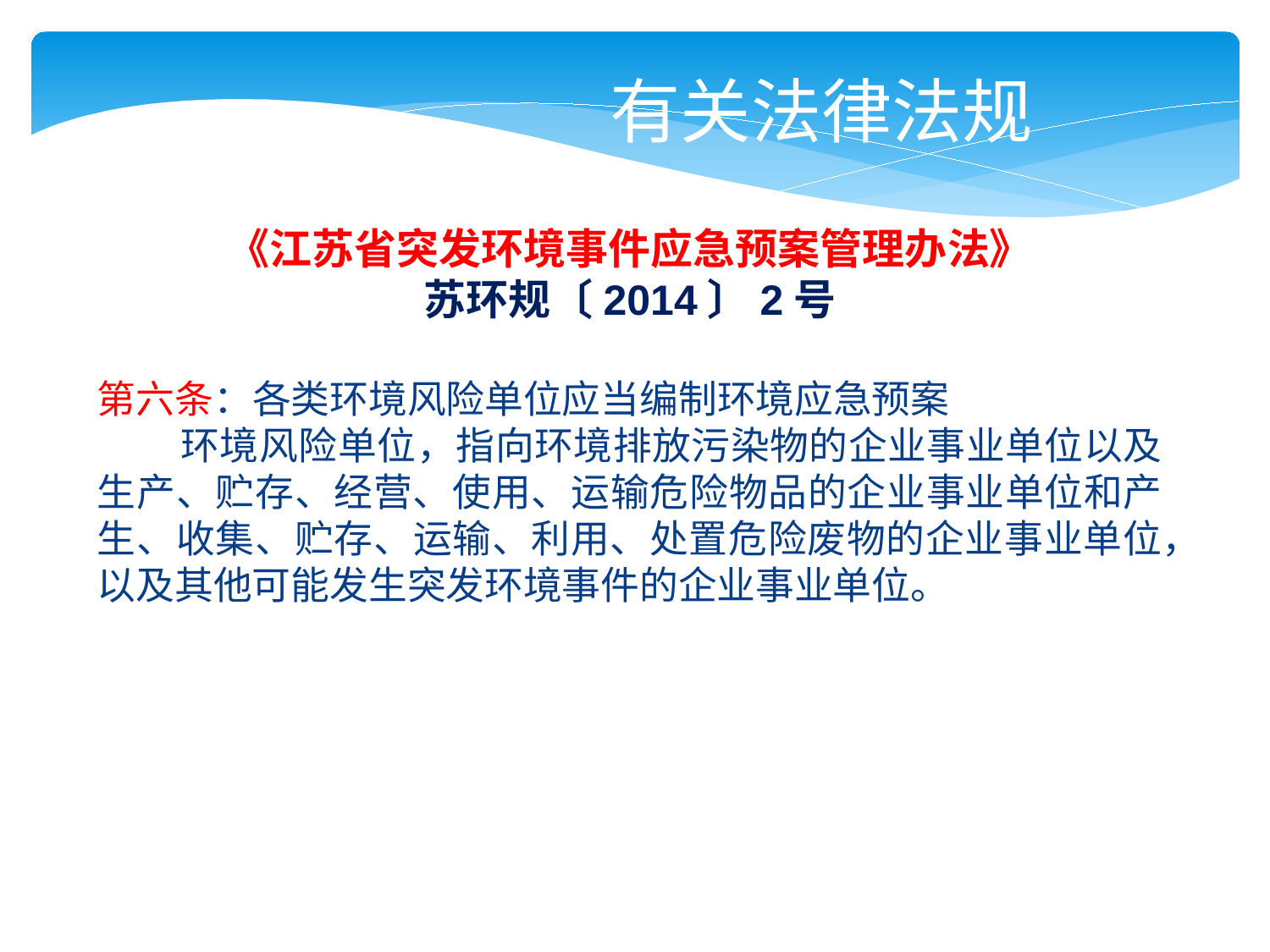

有关法律法规
《江苏省突发环境事件应急预案管理办法》
苏环规〔2014〕2号

第六条：各类环境风险单位应当编制环境应急预案
        环境风险单位，指向环境排放污染物的企业事业单位以及生产、贮存、经营、使用、运输危险物品的企业事业单位和产生、收集、贮存、运输、利用、处置危险废物的企业事业单位，以及其他可能发生突发环境事件的企业事业单位。

26